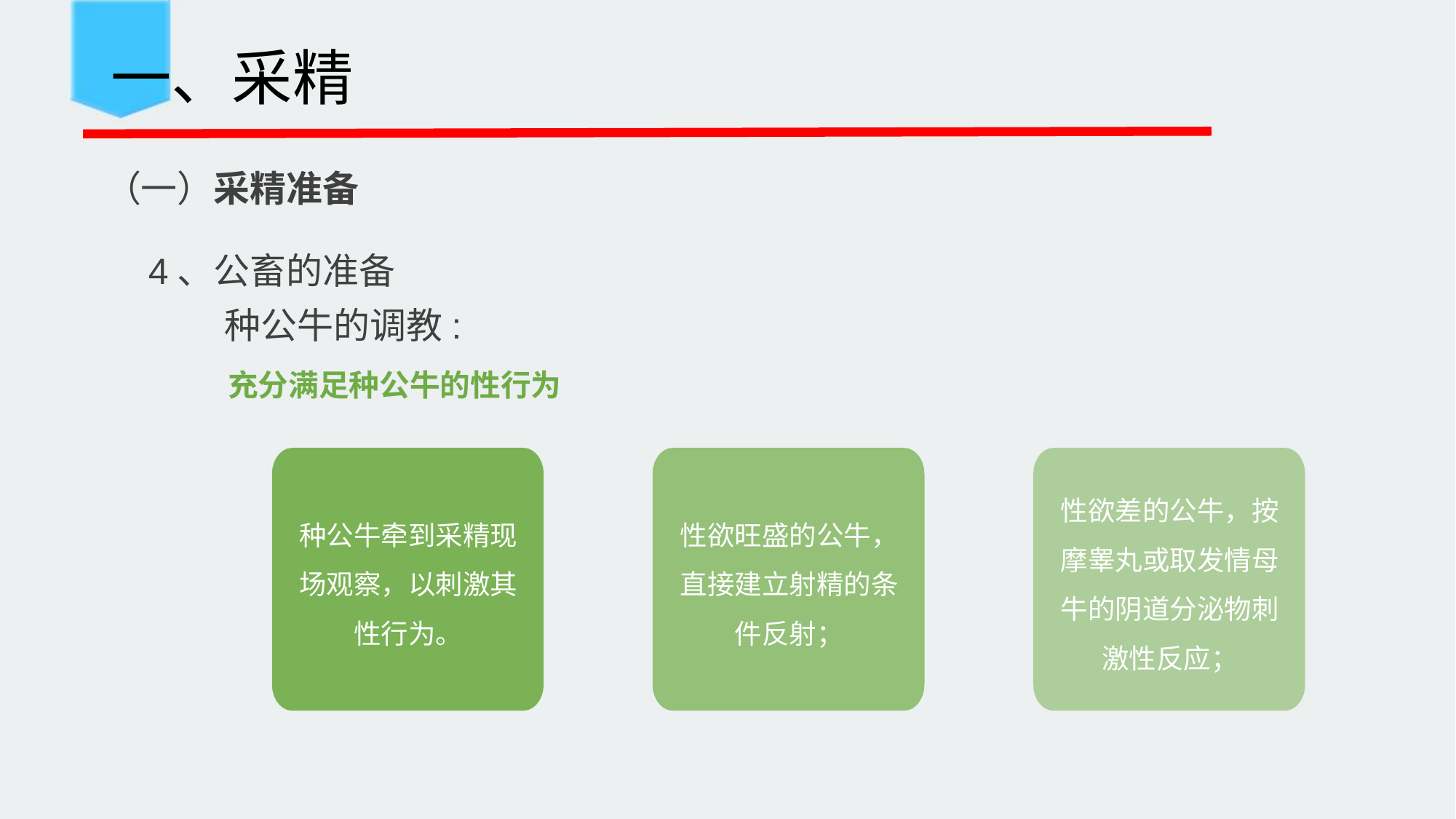

一、采精
  （一）采精准备

4、公畜的准备
种公牛的调教:
充分满足种公牛的性行为

性欲差的公牛，按 摩睾丸或取发情母 牛的阴道分泌物刺 激性反应；
种公牛牵到采精现 场观察，以刺激其 性行为。
性欲旺盛的公牛， 直接建立射精的条 件反射；